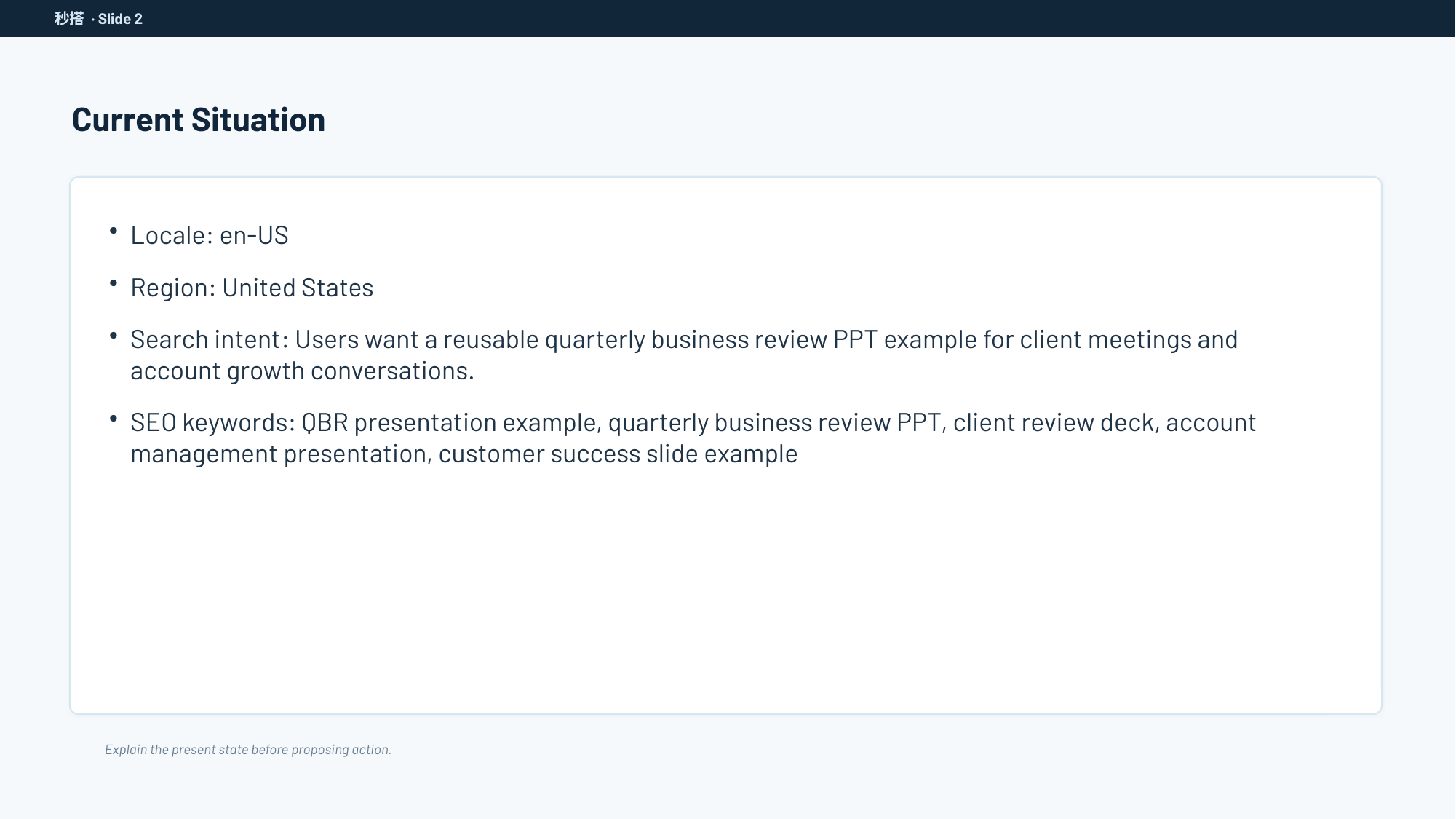

秒搭 · Slide 2
Current Situation

Locale: en-US
Region: United States
Search intent: Users want a reusable quarterly business review PPT example for client meetings and account growth conversations.
SEO keywords: QBR presentation example, quarterly business review PPT, client review deck, account management presentation, customer success slide example
Explain the present state before proposing action.